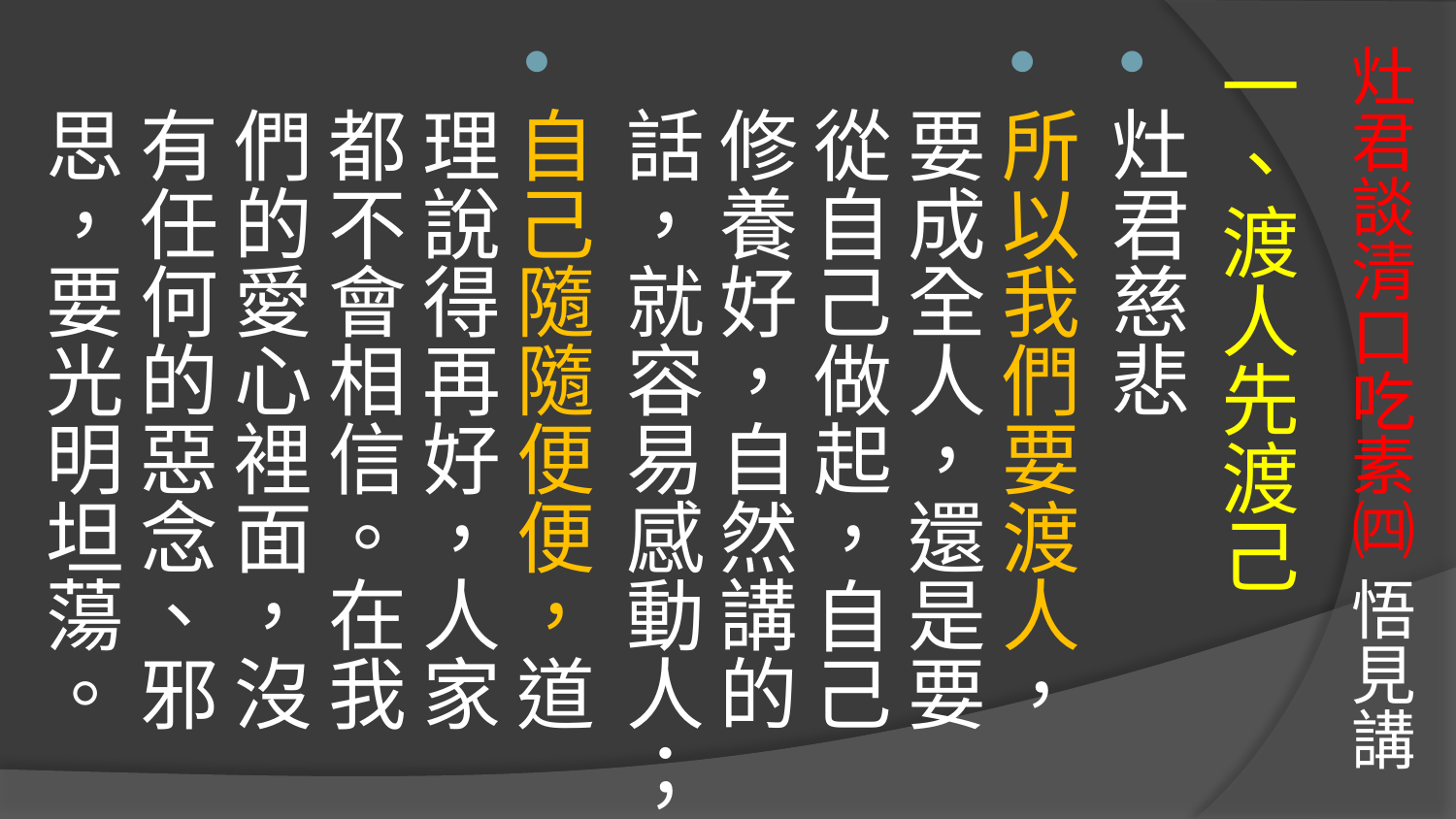

# 灶君談清口吃素㈣ 悟見講
一、渡人先渡己
灶君慈悲
所以我們要渡人，要成全人，還是要從自己做起，自己修養好，自然講的話，就容易感動人；
自己隨隨便便，道理說得再好，人家都不會相信。在我們的愛心裡面，沒有任何的惡念、邪思，要光明坦蕩。